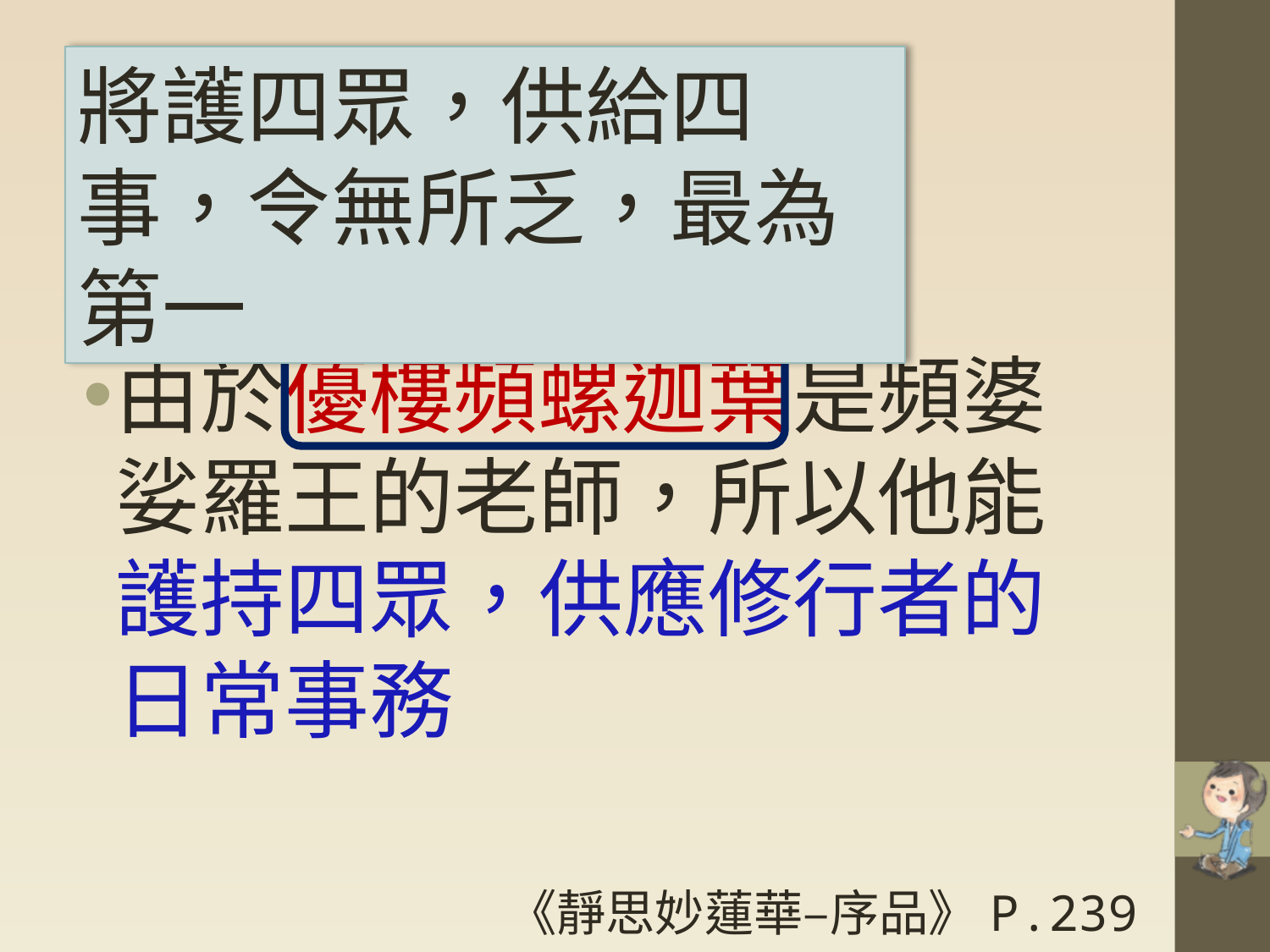

將護四眾，供給四事，令無所乏，最為第一
由於優樓頻螺迦葉是頻婆娑羅王的老師，所以他能護持四眾，供應修行者的日常事務

《靜思妙蓮華–序品》P.239